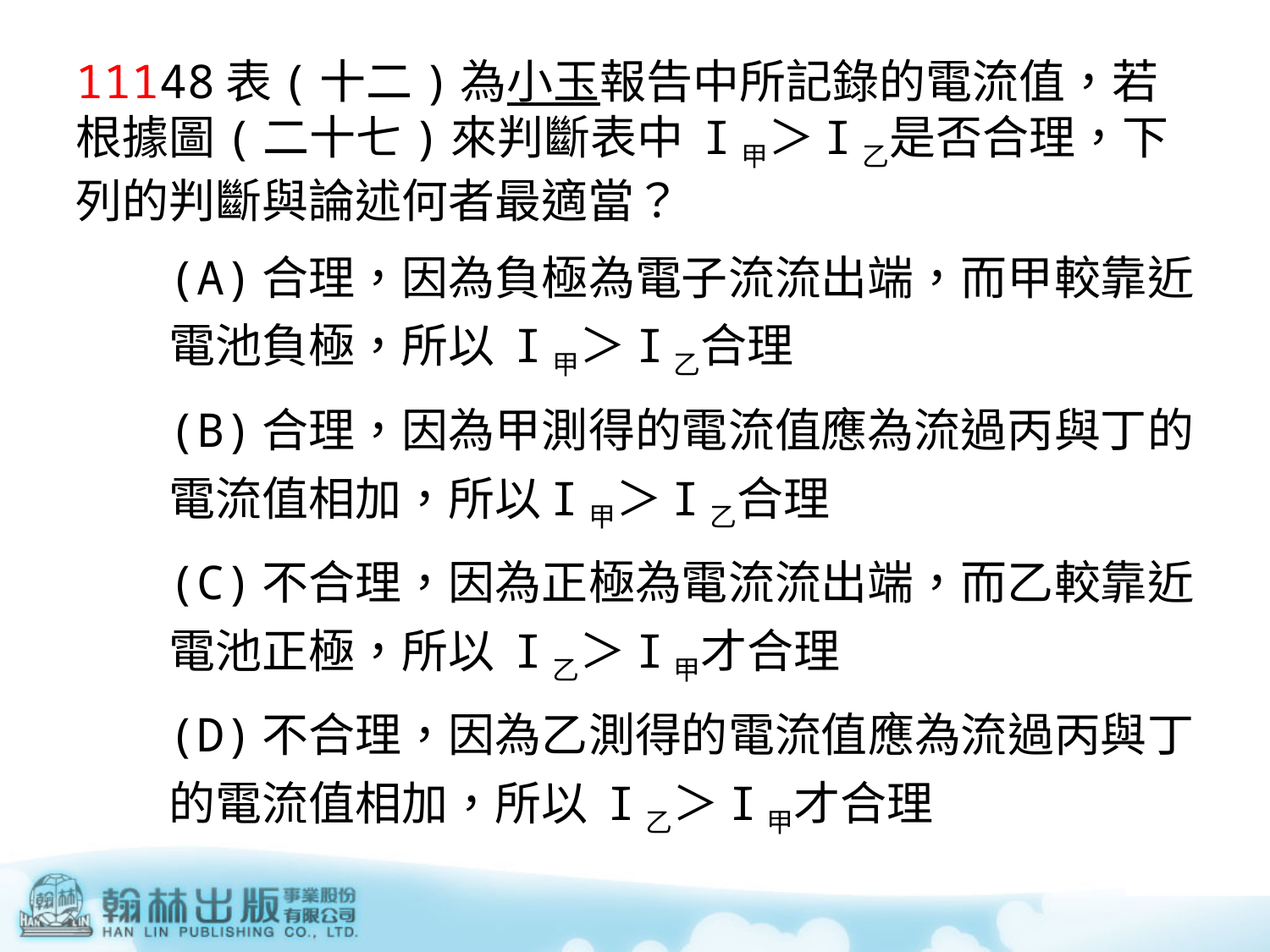

11148表(十二)為小玉報告中所記錄的電流值，若根據圖(二十七)來判斷表中 I甲＞I乙是否合理，下列的判斷與論述何者最適當？
(A)合理，因為負極為電子流流出端，而甲較靠近電池負極，所以 I甲＞I乙合理
(B)合理，因為甲測得的電流值應為流過丙與丁的電流值相加，所以I甲＞I乙合理
(C)不合理，因為正極為電流流出端，而乙較靠近電池正極，所以 I乙＞I甲才合理
(D)不合理，因為乙測得的電流值應為流過丙與丁的電流值相加，所以 I乙＞I甲才合理